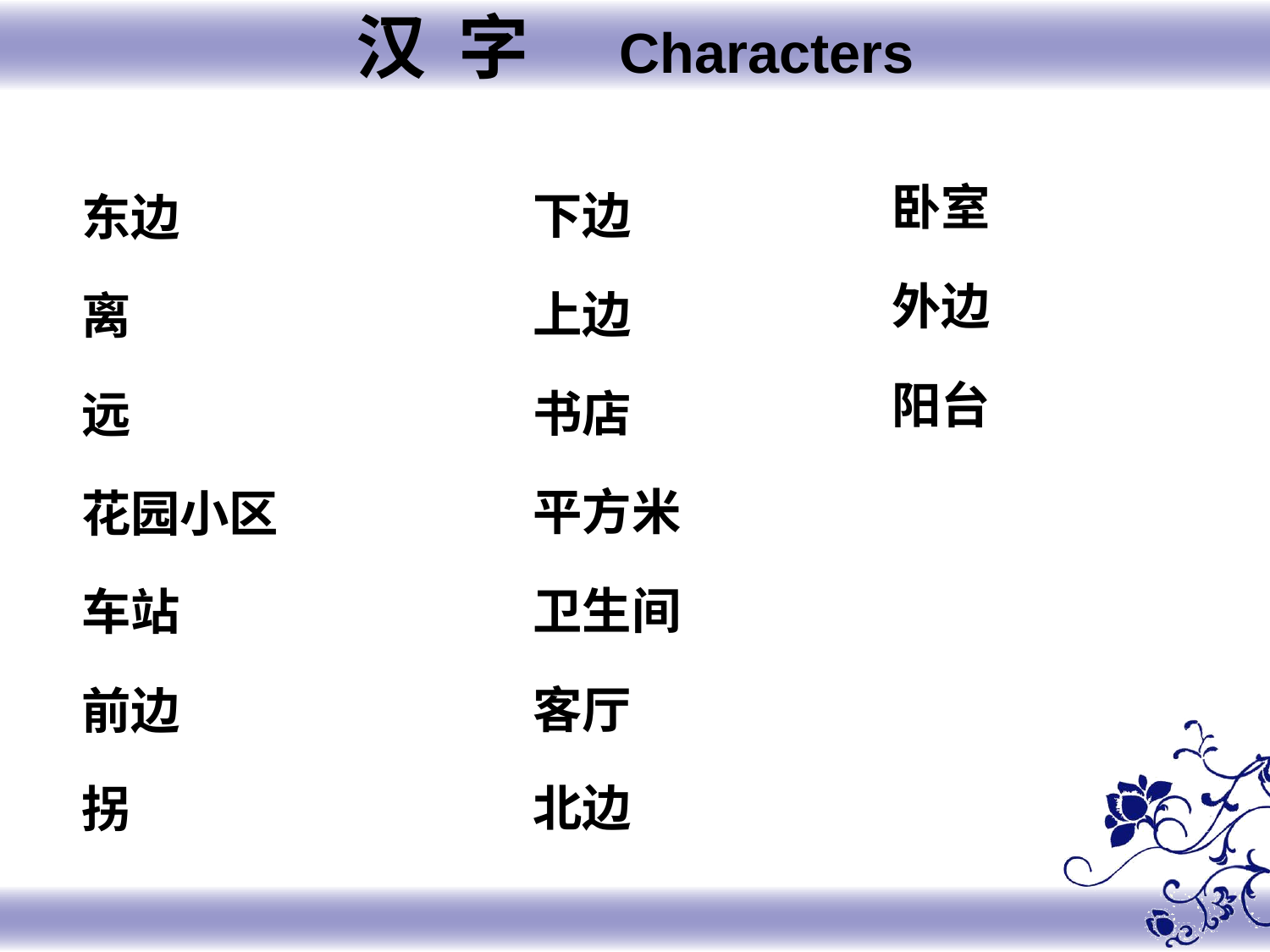

汉  字     Characters
卧室
外边
阳台
下边
上边
书店
平方米
卫生间
客厅
北边

东边
离
远
花园小区
车站
前边
拐